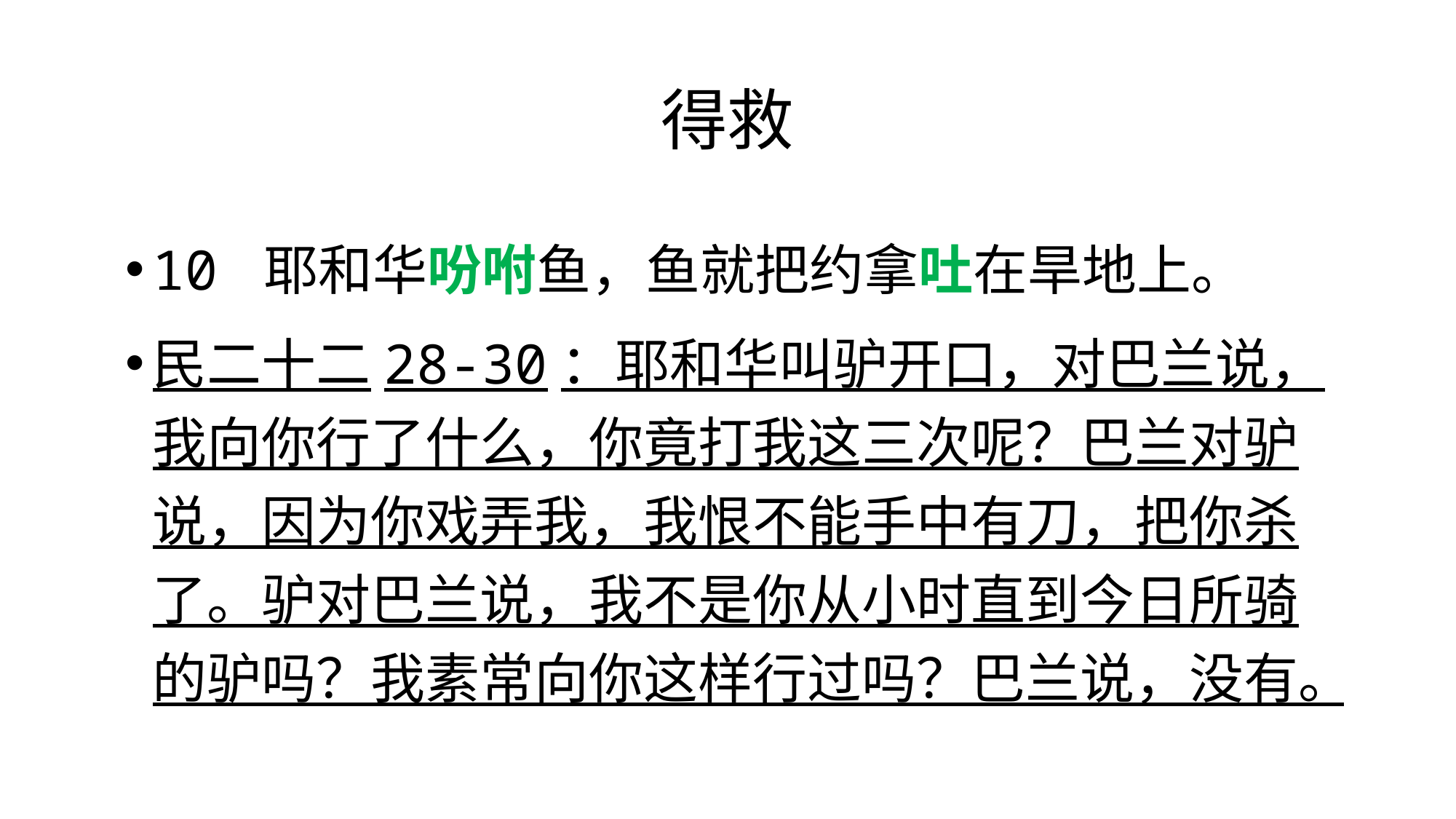

# 得救
10 耶和华吩咐鱼，鱼就把约拿吐在旱地上。
民二十二28-30：耶和华叫驴开口，对巴兰说，我向你行了什么，你竟打我这三次呢？巴兰对驴说，因为你戏弄我，我恨不能手中有刀，把你杀了。驴对巴兰说，我不是你从小时直到今日所骑的驴吗？我素常向你这样行过吗？巴兰说，没有。